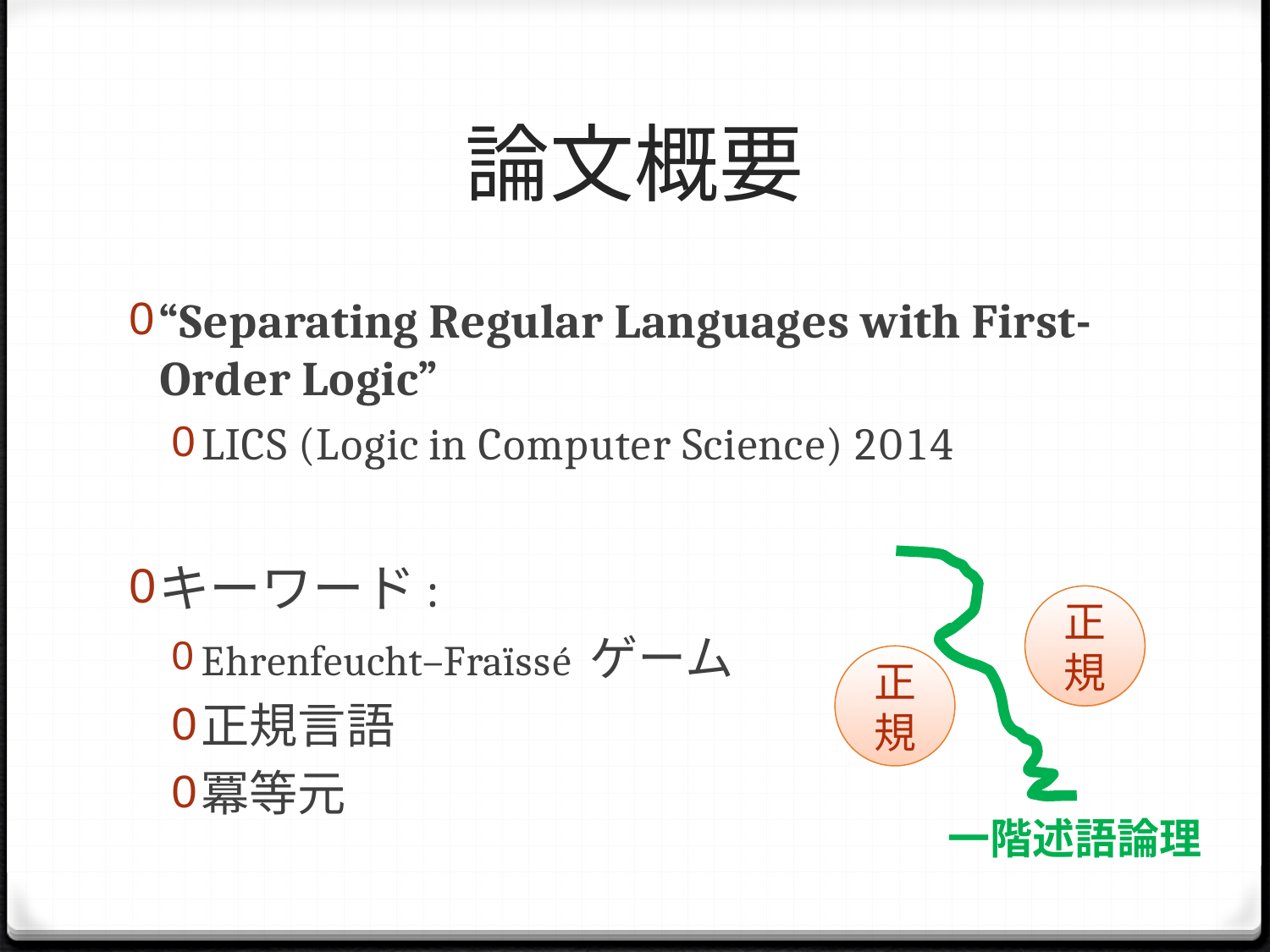

# 論文概要
“Separating Regular Languages with First-Order Logic”
LICS (Logic in Computer Science) 2014

キーワード:
Ehrenfeucht–Fraïssé ゲーム
正規言語
冪等元

正規
正規
一階述語論理